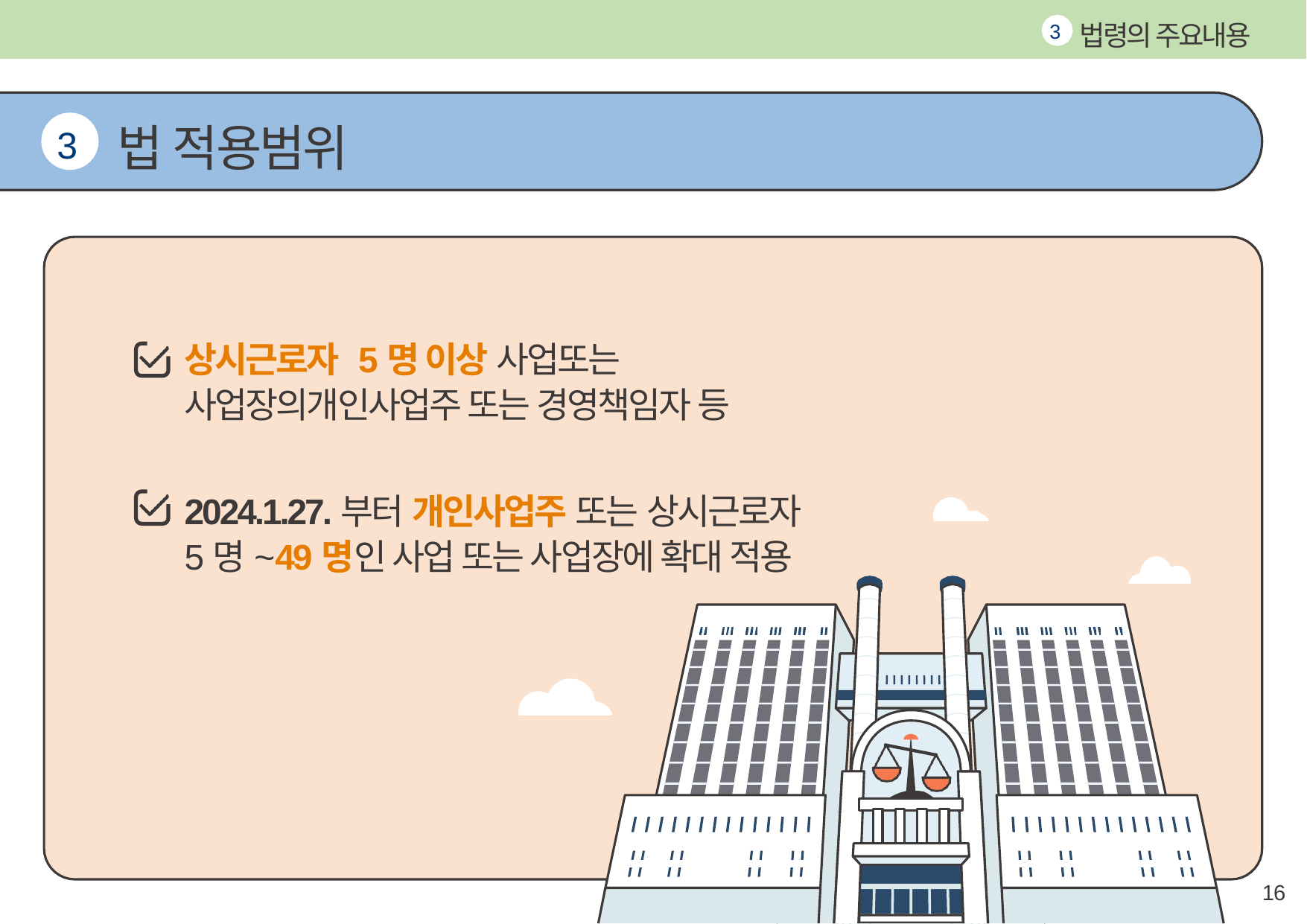

법령의 주요내용
3

# 법 적용범위
3

상시근로자 5명 이상 사업또는 사업장의개인사업주 또는 경영책임자 등

2024.1.27.부터 개인사업주 또는 상시근로자
5명~49명인 사업 또는 사업장에 확대 적용

16